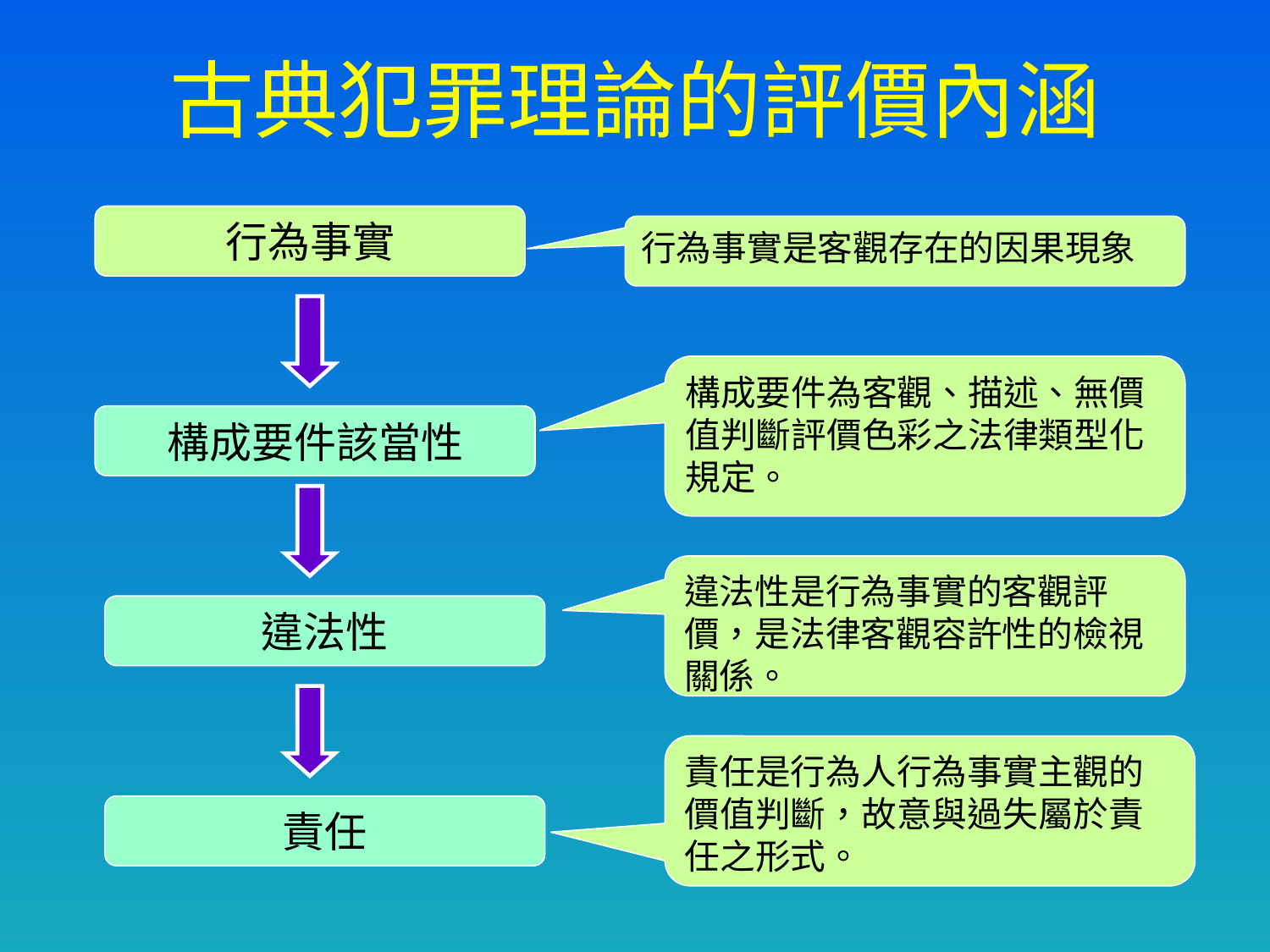

# 古典犯罪理論的評價內涵
行為事實
行為事實是客觀存在的因果現象

構成要件為客觀、描述、無價值判斷評價色彩之法律類型化規定。
構成要件該當性

違法性是行為事實的客觀評價，是法律客觀容許性的檢視關係。
違法性

責任是行為人行為事實主觀的價值判斷，故意與過失屬於責任之形式。
責任